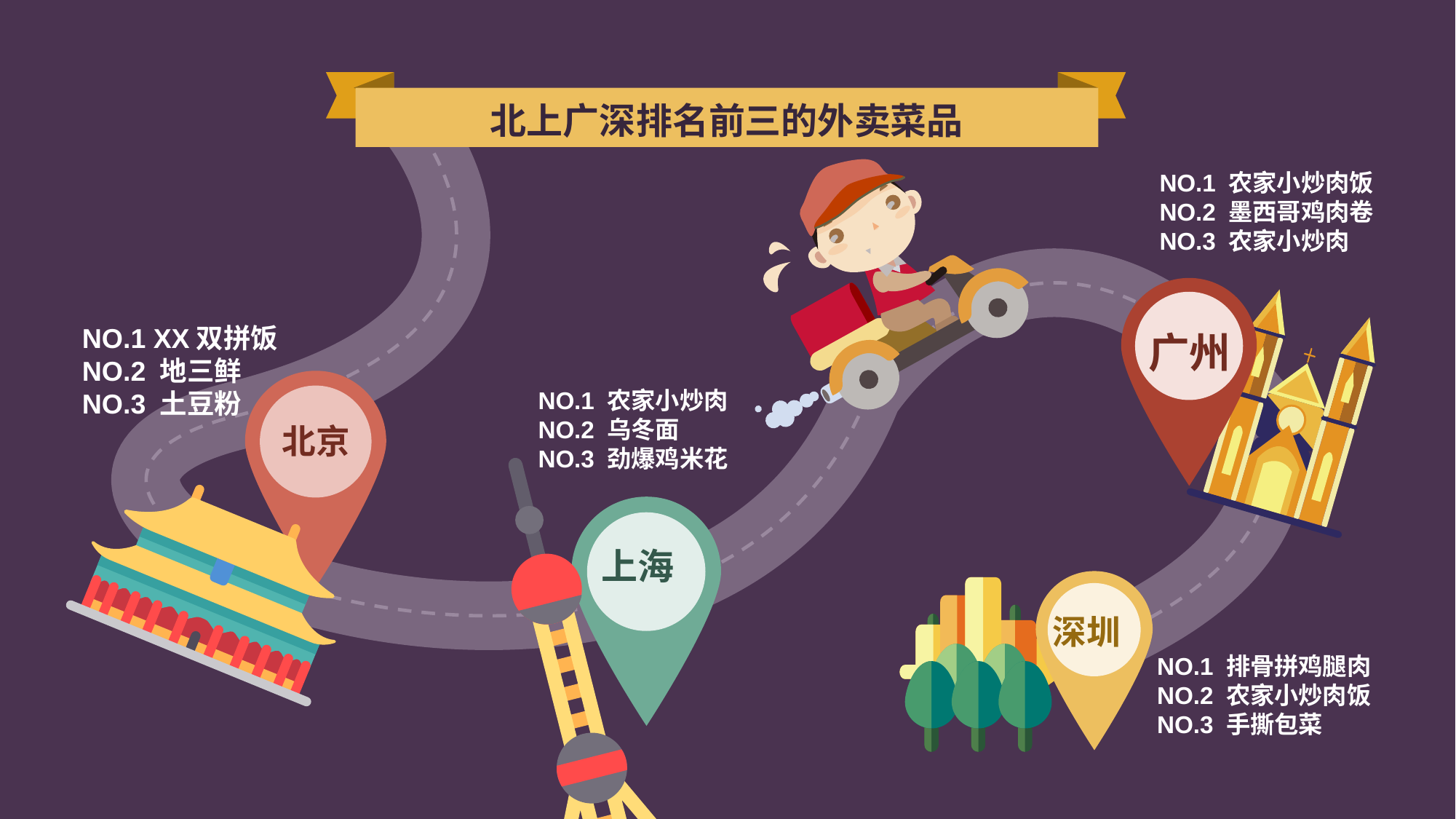

北上广深排名前三的外卖菜品

NO.1 农家小炒肉饭
NO.2 墨西哥鸡肉卷
NO.3 农家小炒肉

广州

NO.1 XX双拼饭
NO.2 地三鲜
NO.3 土豆粉

北京
NO.1 农家小炒肉
NO.2 乌冬面
NO.3 劲爆鸡米花

上海

北京

N
O
.1 双拼饭

N
O
.2 地三鲜

N
O
.3 土豆粉

深圳

NO.1 排骨拼鸡腿肉
NO.2 农家小炒肉饭
NO.3 手撕包菜